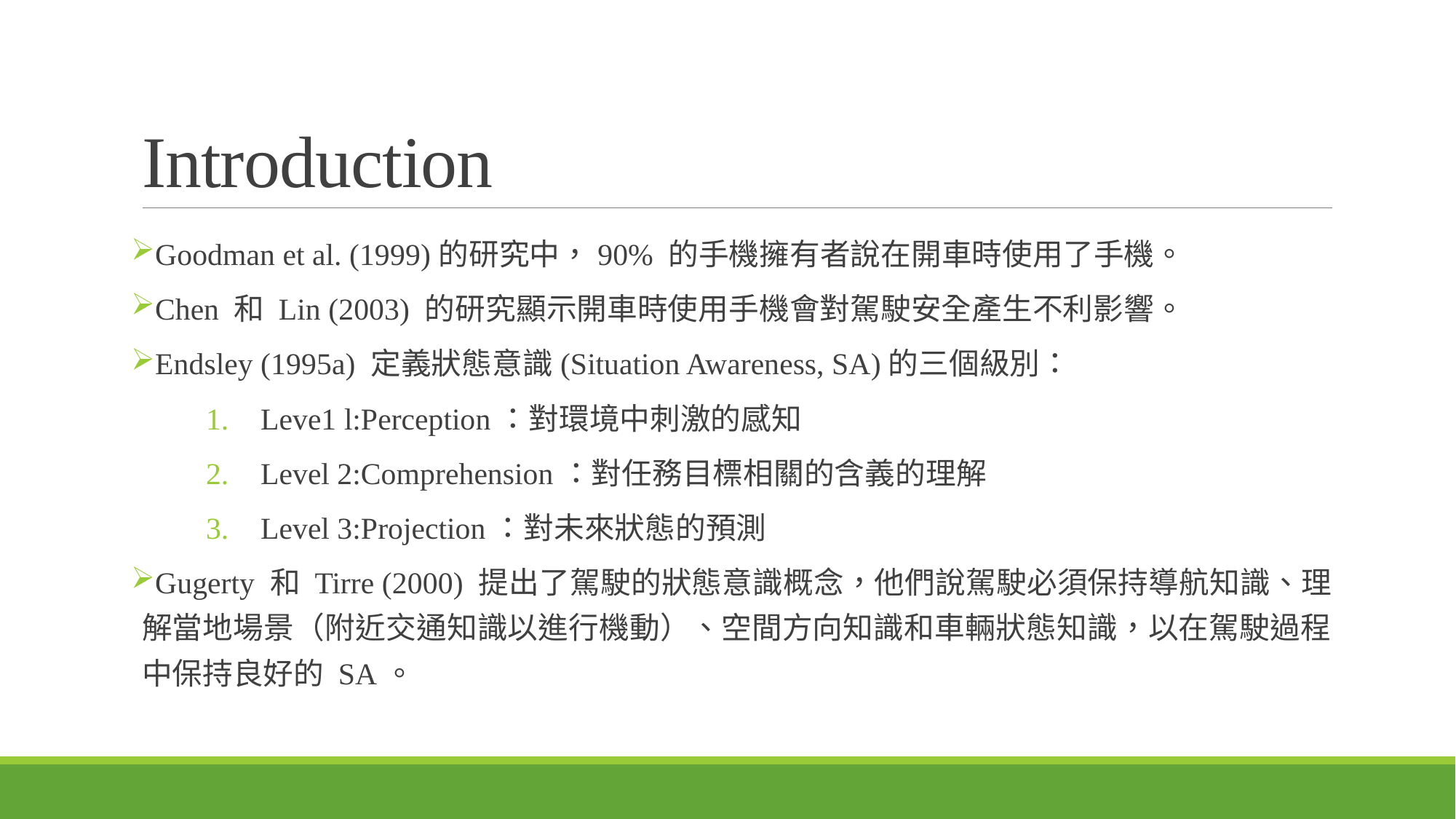

# Introduction
Goodman et al. (1999)的研究中，90% 的手機擁有者說在開車時使用了手機。
Chen 和 Lin (2003) 的研究顯示開車時使用手機會對駕駛安全產生不利影響。
Endsley (1995a) 定義狀態意識(Situation Awareness, SA)的三個級別：
Leve1 l:Perception：對環境中刺激的感知
Level 2:Comprehension：對任務目標相關的含義的理解
Level 3:Projection：對未來狀態的預測
Gugerty 和 Tirre (2000) 提出了駕駛的狀態意識概念，他們說駕駛必須保持導航知識、理解當地場景（附近交通知識以進行機動）、空間方向知識和車輛狀態知識，以在駕駛過程中保持良好的 SA。